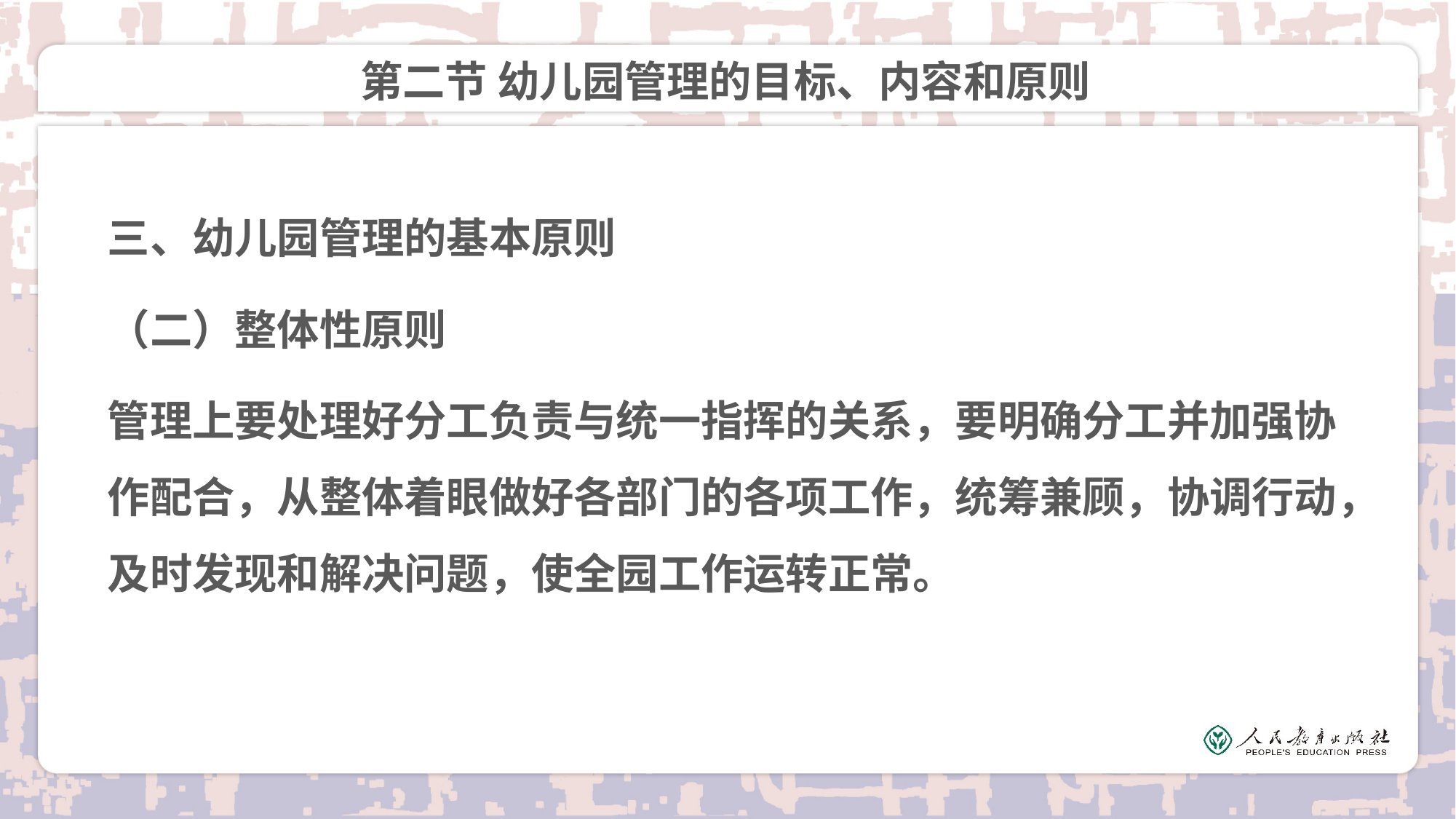

# 第二节 幼儿园管理的目标、内容和原则
三、幼儿园管理的基本原则
（二）整体性原则
管理上要处理好分工负责与统一指挥的关系，要明确分工并加强协作配合，从整体着眼做好各部门的各项工作，统筹兼顾，协调行动，及时发现和解决问题，使全园工作运转正常。